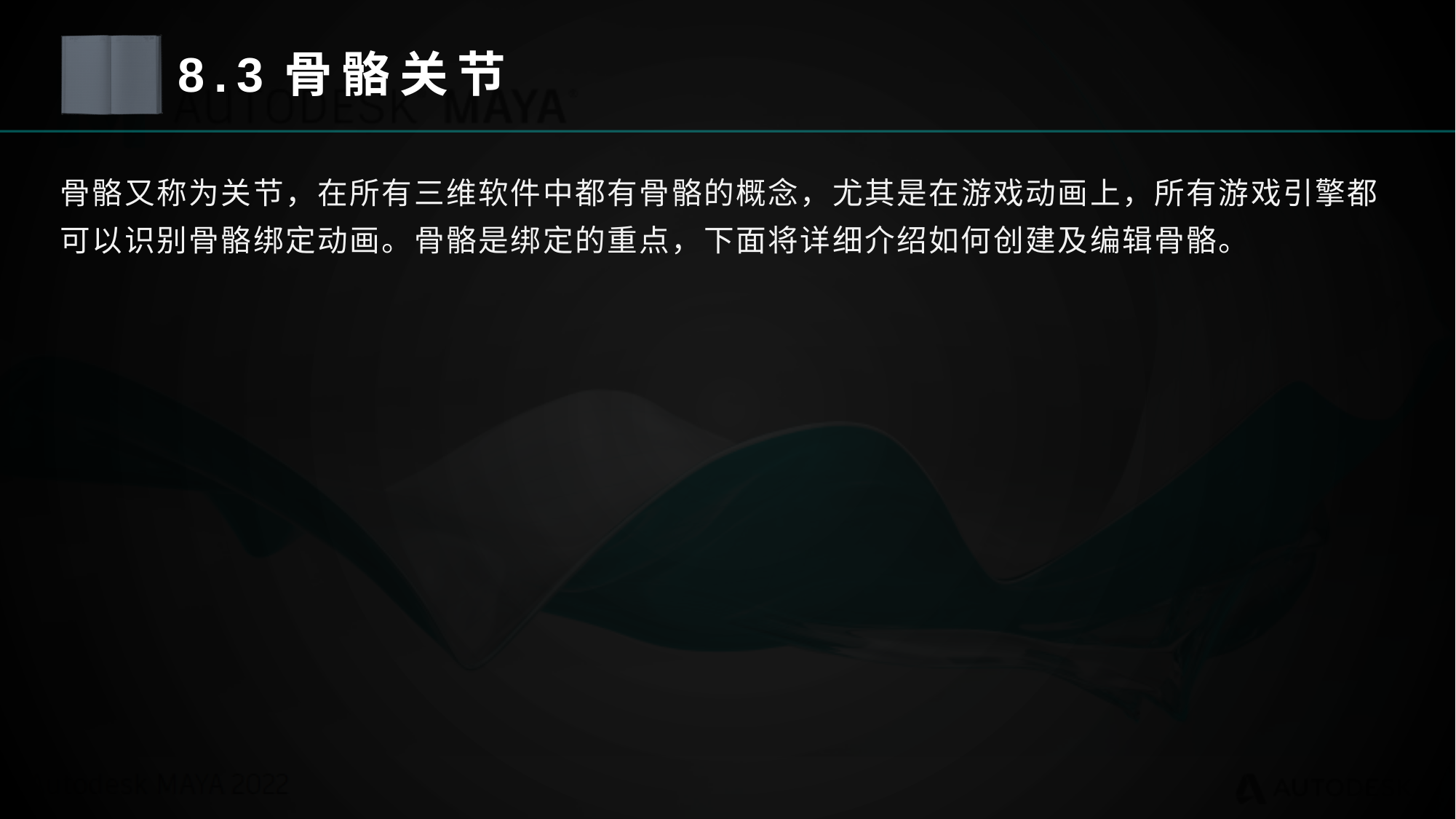

8.3骨骼关节
骨骼又称为关节，在所有三维软件中都有骨骼的概念，尤其是在游戏动画上，所有游戏引擎都可以识别骨骼绑定动画。骨骼是绑定的重点，下面将详细介绍如何创建及编辑骨骼。